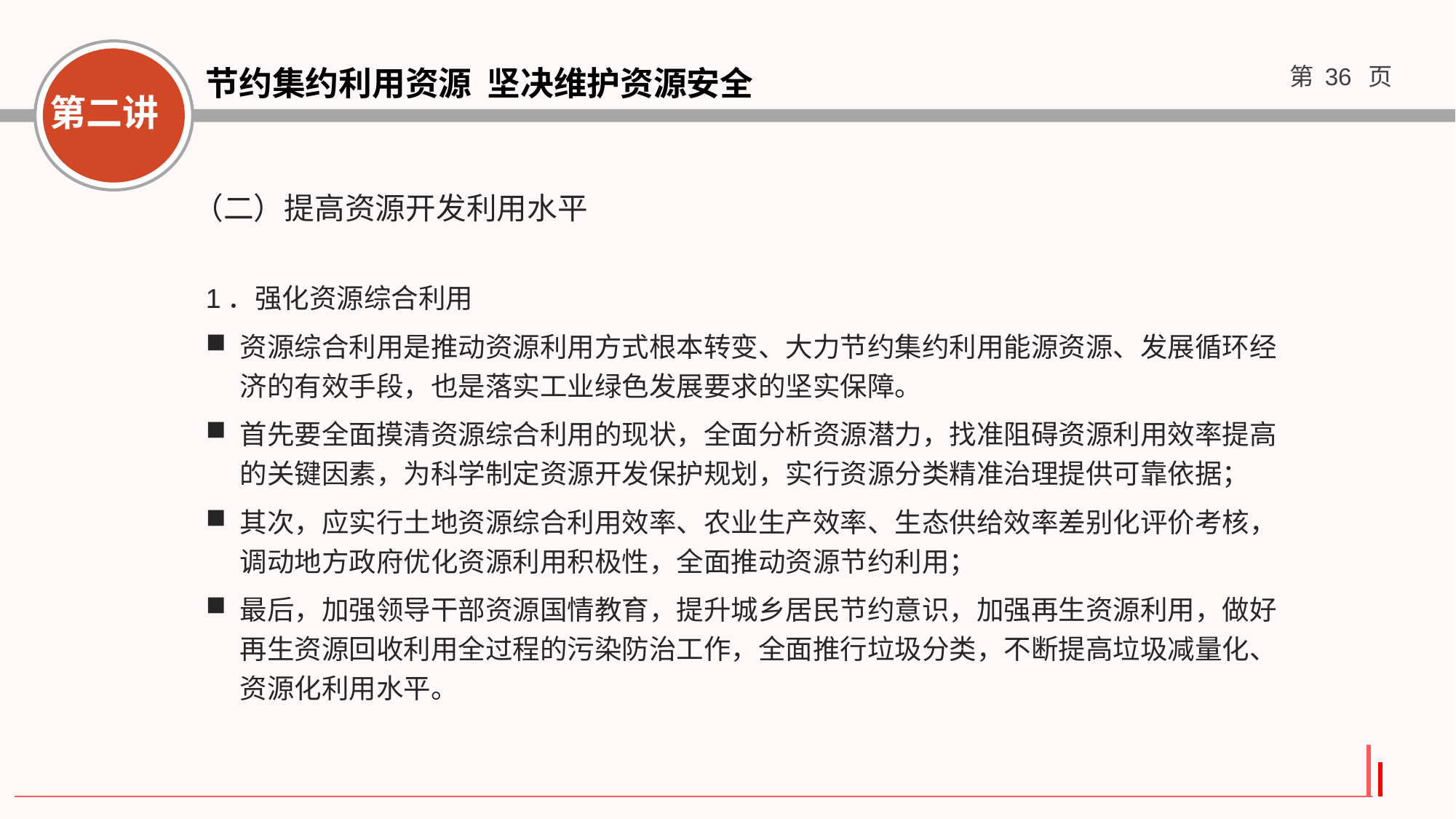

（二）提高资源开发利用水平
1．强化资源综合利用
资源综合利用是推动资源利用方式根本转变、大力节约集约利用能源资源、发展循环经济的有效手段，也是落实工业绿色发展要求的坚实保障。
首先要全面摸清资源综合利用的现状，全面分析资源潜力，找准阻碍资源利用效率提高的关键因素，为科学制定资源开发保护规划，实行资源分类精准治理提供可靠依据；
其次，应实行土地资源综合利用效率、农业生产效率、生态供给效率差别化评价考核，调动地方政府优化资源利用积极性，全面推动资源节约利用；
最后，加强领导干部资源国情教育，提升城乡居民节约意识，加强再生资源利用，做好再生资源回收利用全过程的污染防治工作，全面推行垃圾分类，不断提高垃圾减量化、资源化利用水平。